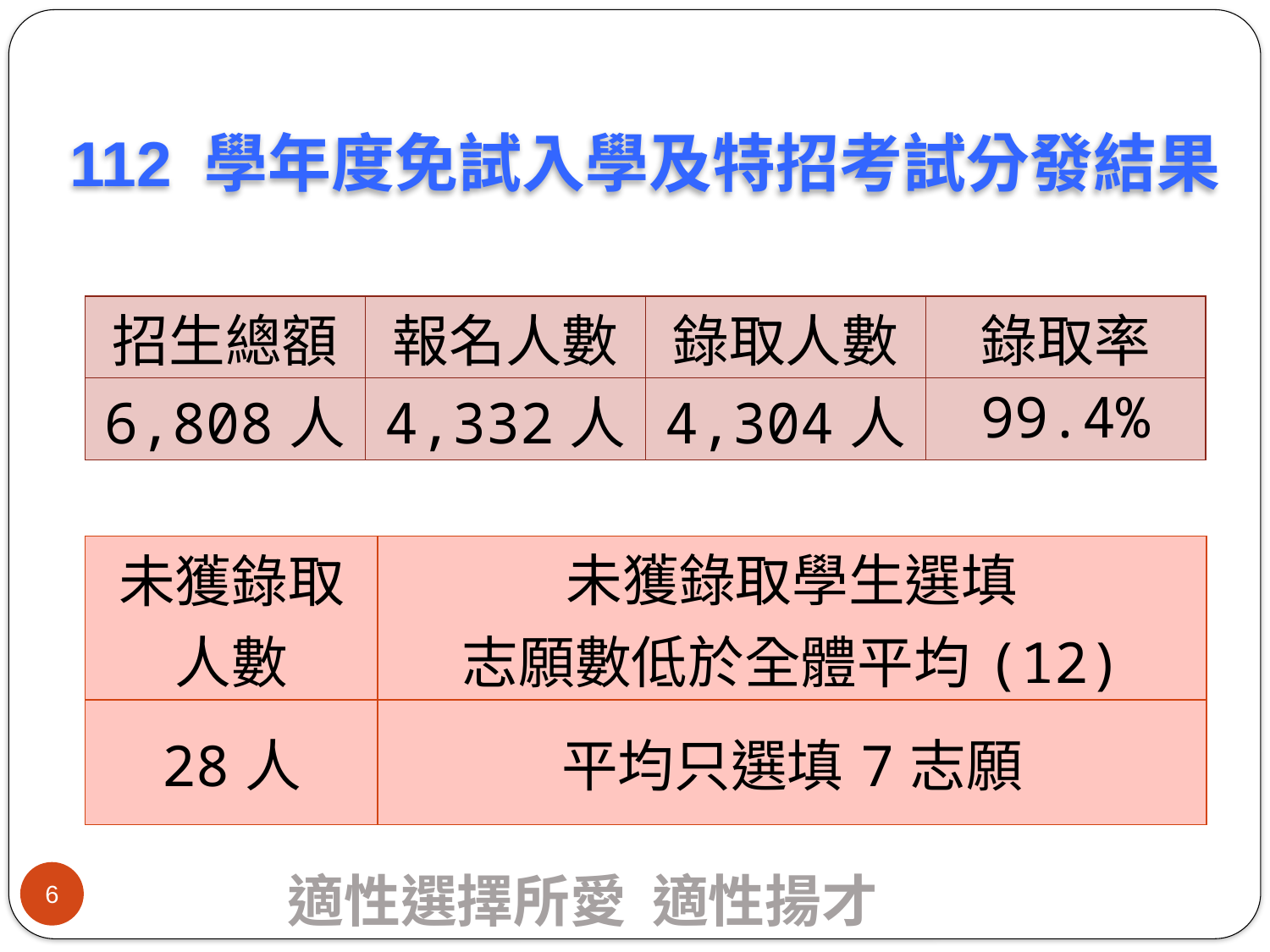

112 學年度免試入學及特招考試分發結果
| 招生總額 | 報名人數 | 錄取人數 | 錄取率 |
| --- | --- | --- | --- |
| 6,808人 | 4,332人 | 4,304人 | 99.4% |
| 未獲錄取 人數 | 未獲錄取學生選填 志願數低於全體平均(12) |
| --- | --- |
| 28人 | 平均只選填7志願 |
適性選擇所愛  適性揚才
6